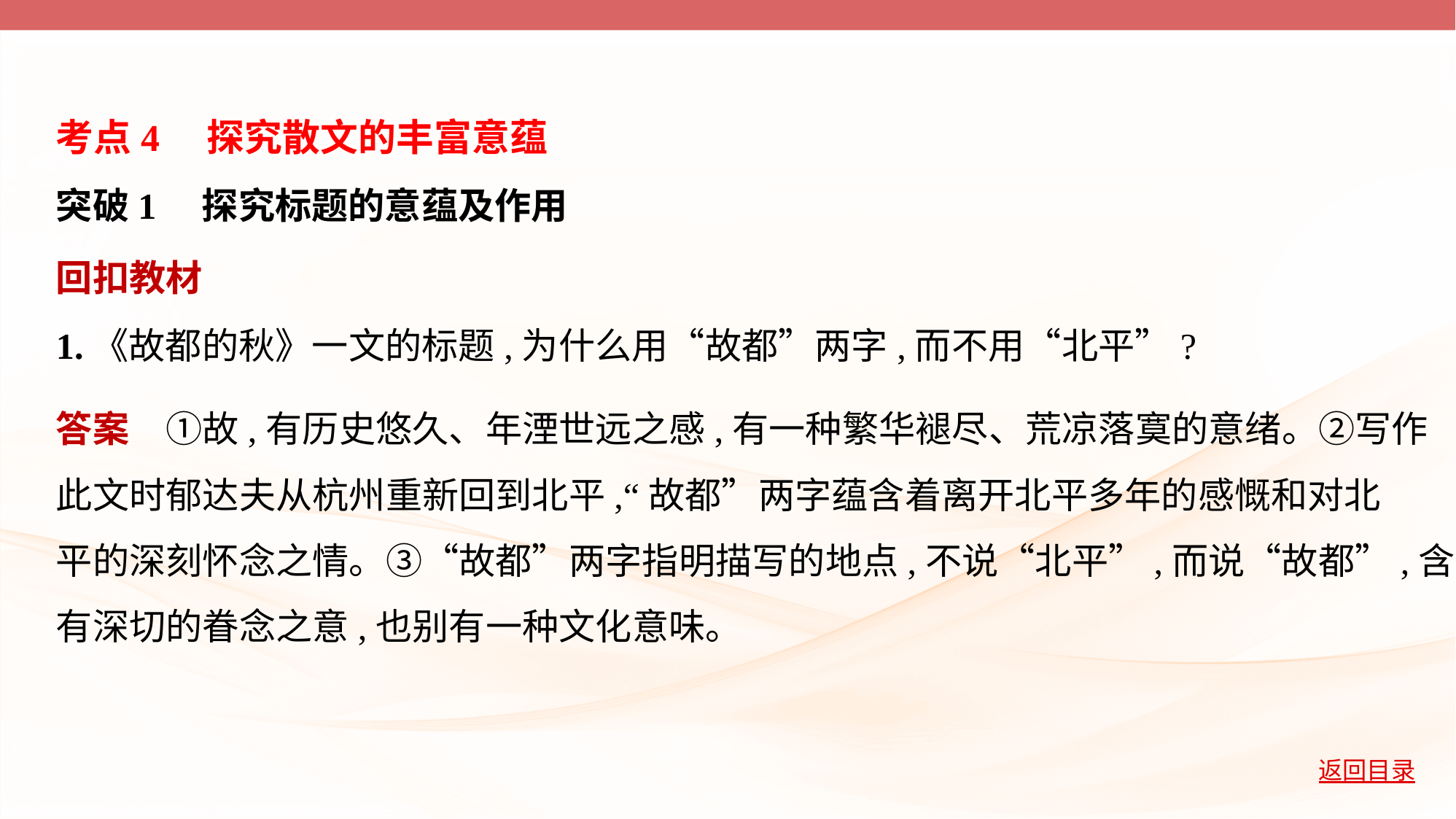

考点4　探究散文的丰富意蕴
突破1　探究标题的意蕴及作用
回扣教材
1.《故都的秋》一文的标题,为什么用“故都”两字,而不用“北平”?
答案　①故,有历史悠久、年湮世远之感,有一种繁华褪尽、荒凉落寞的意绪。②写作
此文时郁达夫从杭州重新回到北平,“故都”两字蕴含着离开北平多年的感慨和对北
平的深刻怀念之情。③“故都”两字指明描写的地点,不说“北平”,而说“故都”,含
有深切的眷念之意,也别有一种文化意味。